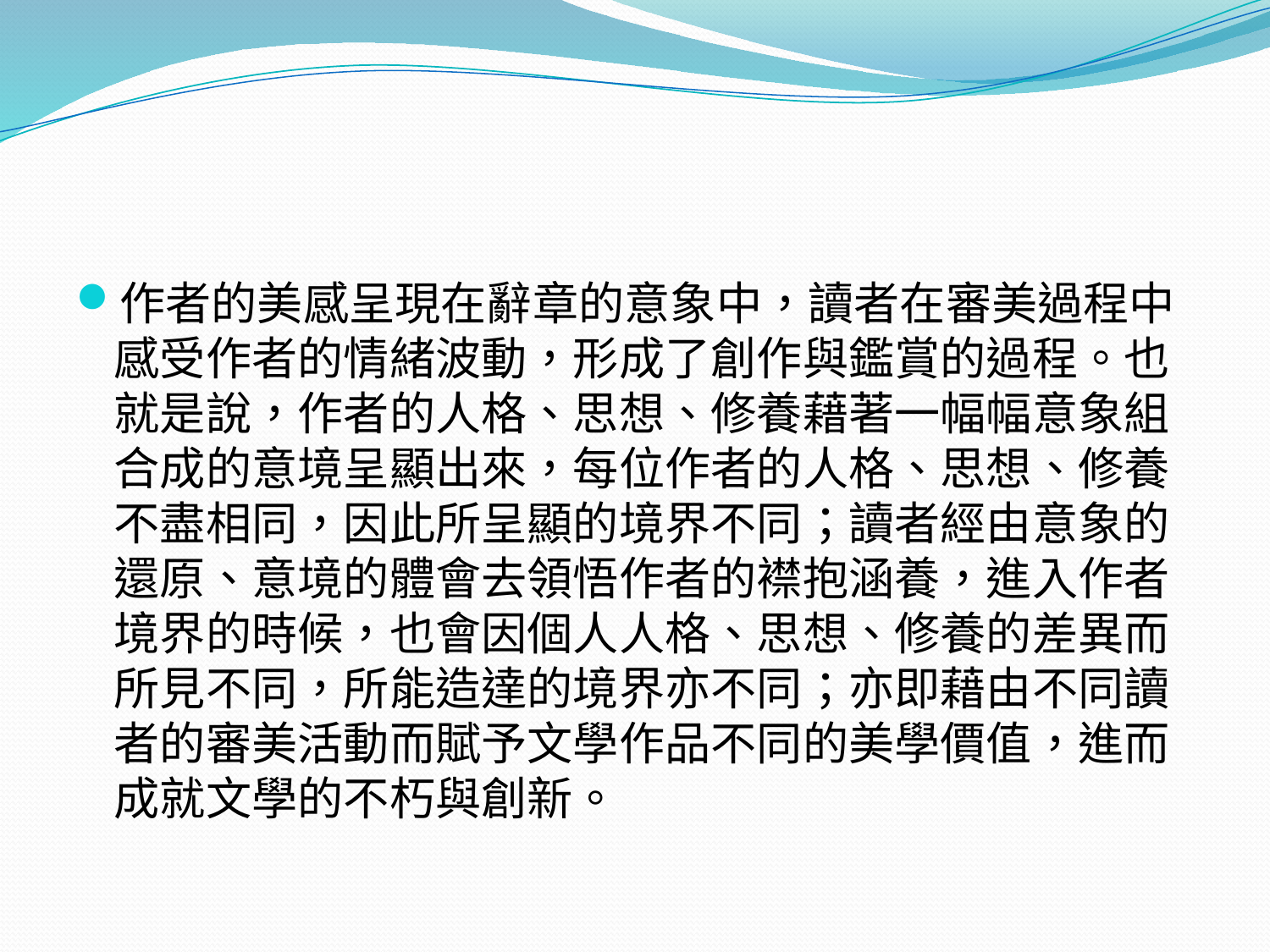

#
作者的美感呈現在辭章的意象中，讀者在審美過程中感受作者的情緒波動，形成了創作與鑑賞的過程。也就是說，作者的人格、思想、修養藉著一幅幅意象組合成的意境呈顯出來，每位作者的人格、思想、修養不盡相同，因此所呈顯的境界不同；讀者經由意象的還原、意境的體會去領悟作者的襟抱涵養，進入作者境界的時候，也會因個人人格、思想、修養的差異而所見不同，所能造達的境界亦不同；亦即藉由不同讀者的審美活動而賦予文學作品不同的美學價值，進而成就文學的不朽與創新。